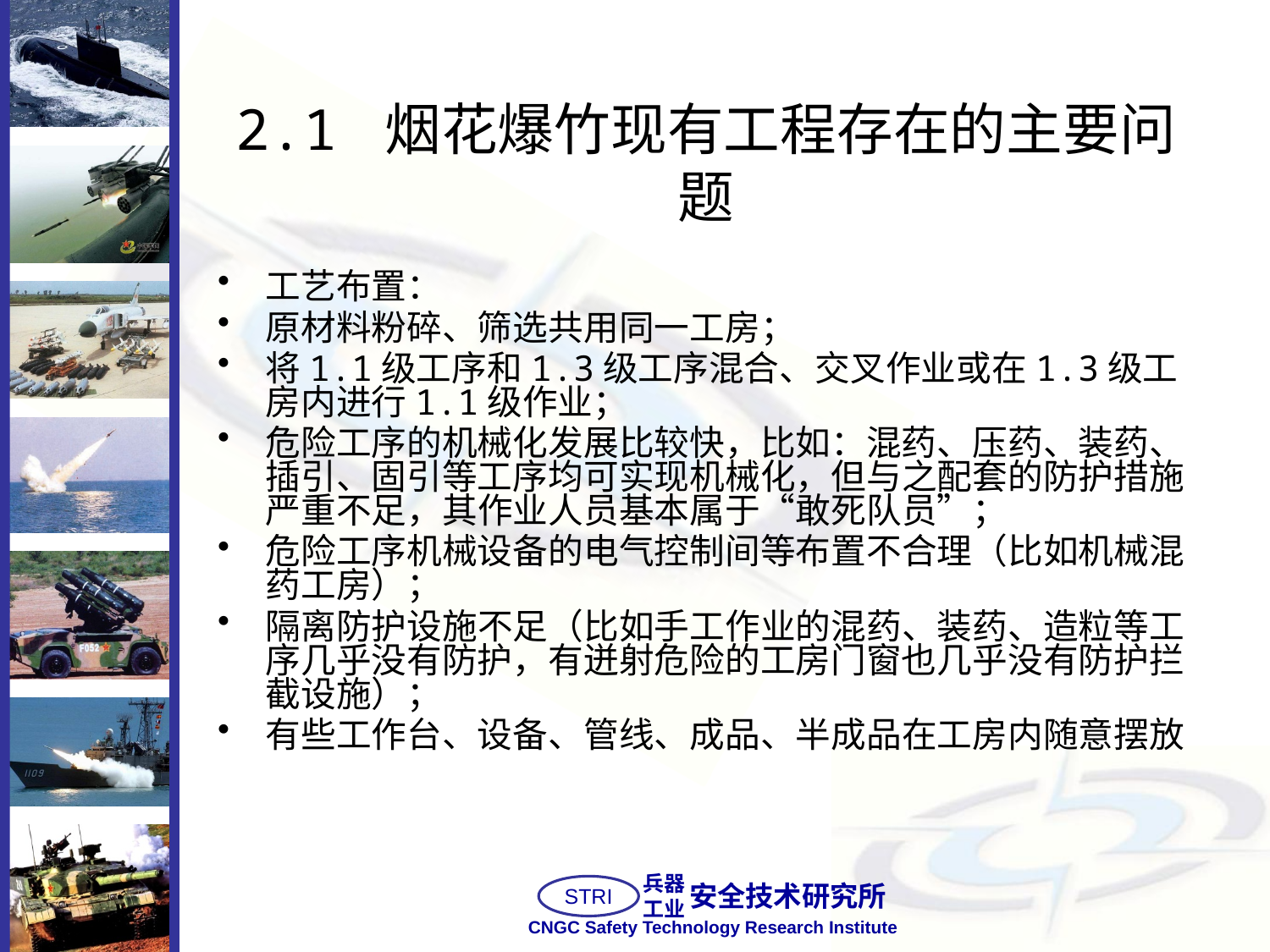

# 2.1 烟花爆竹现有工程存在的主要问题
工艺布置：
原材料粉碎、筛选共用同一工房；
将1.1级工序和1.3级工序混合、交叉作业或在1.3级工房内进行1.1级作业；
危险工序的机械化发展比较快，比如：混药、压药、装药、插引、固引等工序均可实现机械化，但与之配套的防护措施严重不足，其作业人员基本属于“敢死队员”；
危险工序机械设备的电气控制间等布置不合理（比如机械混药工房）；
隔离防护设施不足（比如手工作业的混药、装药、造粒等工序几乎没有防护，有迸射危险的工房门窗也几乎没有防护拦截设施）；
有些工作台、设备、管线、成品、半成品在工房内随意摆放